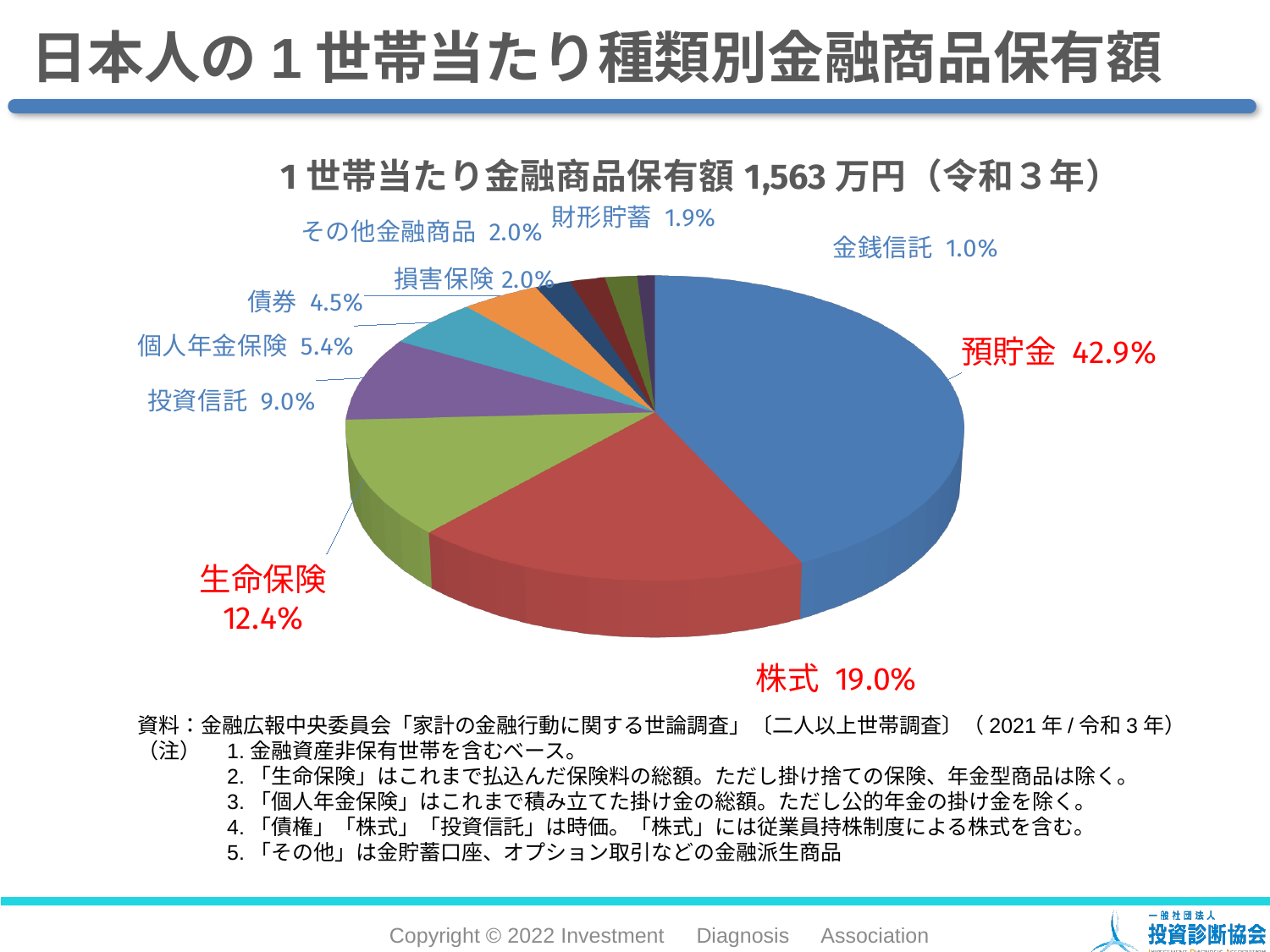

日本人の1世帯当たり種類別金融商品保有額

[unsupported chart]

資料：金融広報中央委員会「家計の金融行動に関する世論調査」〔二人以上世帯調査〕（2021年/令和3年）
（注）　1.金融資産非保有世帯を含むベース。
　　　　2.「生命保険」はこれまで払込んだ保険料の総額。ただし掛け捨ての保険、年金型商品は除く。
　　　　3.「個人年金保険」はこれまで積み立てた掛け金の総額。ただし公的年金の掛け金を除く。
　　　　4.「債権」「株式」「投資信託」は時価。「株式」には従業員持株制度による株式を含む。
　　　　5.「その他」は金貯蓄口座、オプション取引などの金融派生商品